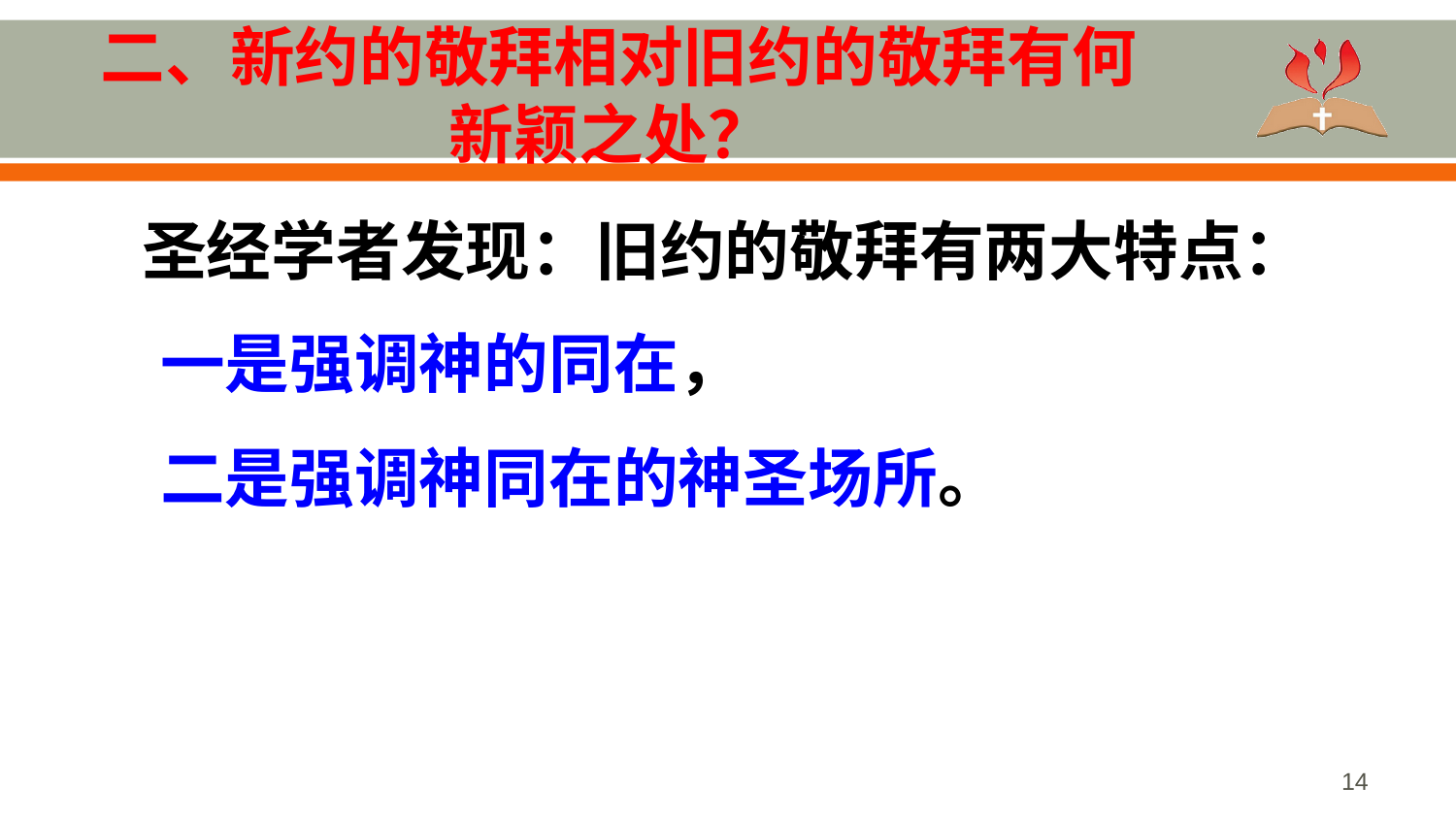

# 二、新约的敬拜相对旧约的敬拜有何新颖之处？
圣经学者发现：旧约的敬拜有两大特点：
	一是强调神的同在，
	二是强调神同在的神圣场所。

14